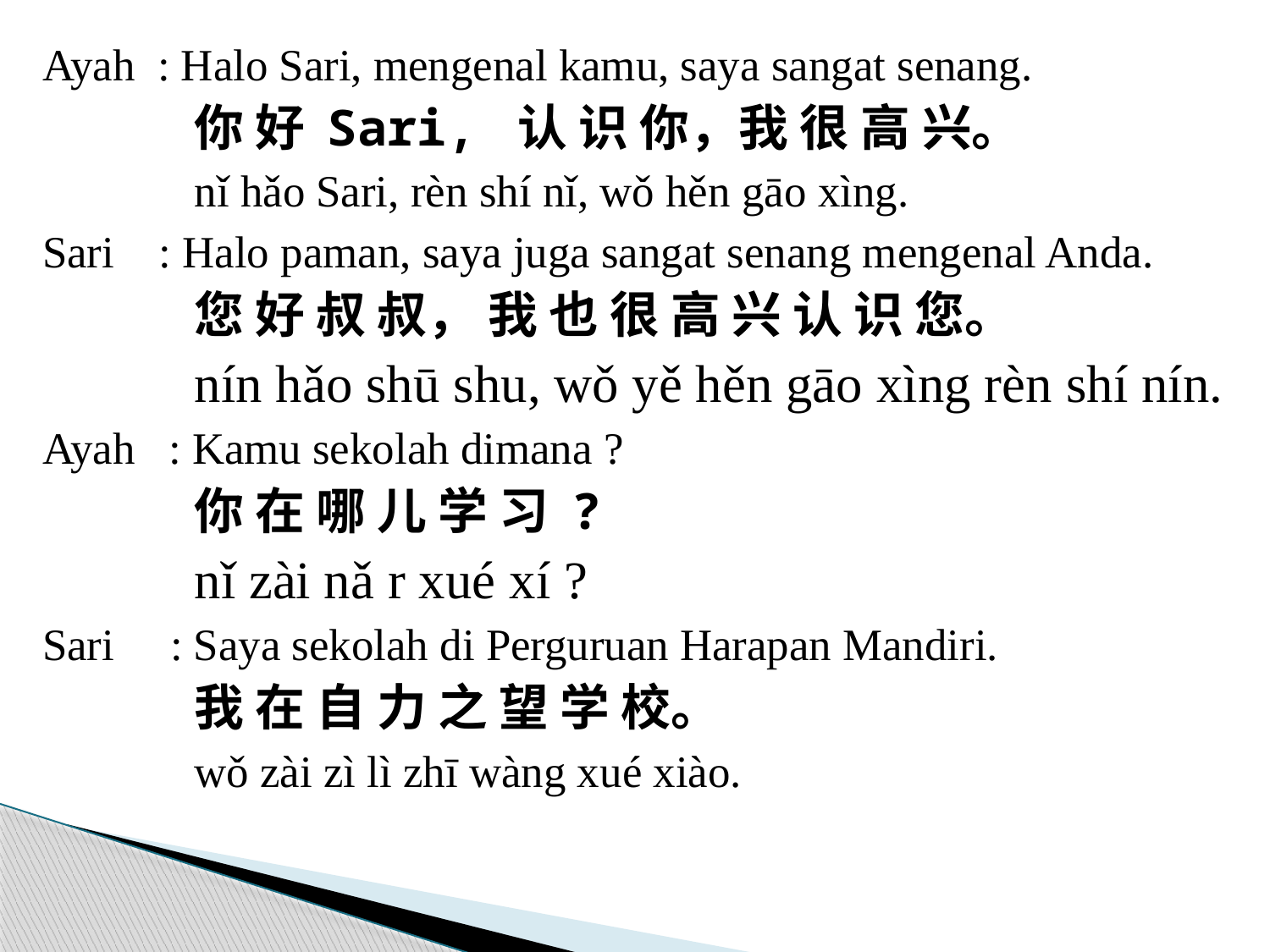

Ayah  : Halo Sari, mengenal kamu, saya sangat senang.
你 好 Sari, 认 识 你，我 很 高 兴。
nǐ hǎo Sari, rèn shí nǐ, wǒ hěn gāo xìng.
Sari    : Halo paman, saya juga sangat senang mengenal Anda.
您 好 叔 叔， 我 也 很 高 兴 认 识 您。
nín hǎo shū shu, wǒ yě hěn gāo xìng rèn shí nín.
Ayah   : Kamu sekolah dimana ?
你 在 哪 儿 学 习 ?
nǐ zài nǎ r xué xí ?
Sari     : Saya sekolah di Perguruan Harapan Mandiri.
我 在 自 力 之 望 学 校。
wǒ zài zì lì zhī wàng xué xiào.